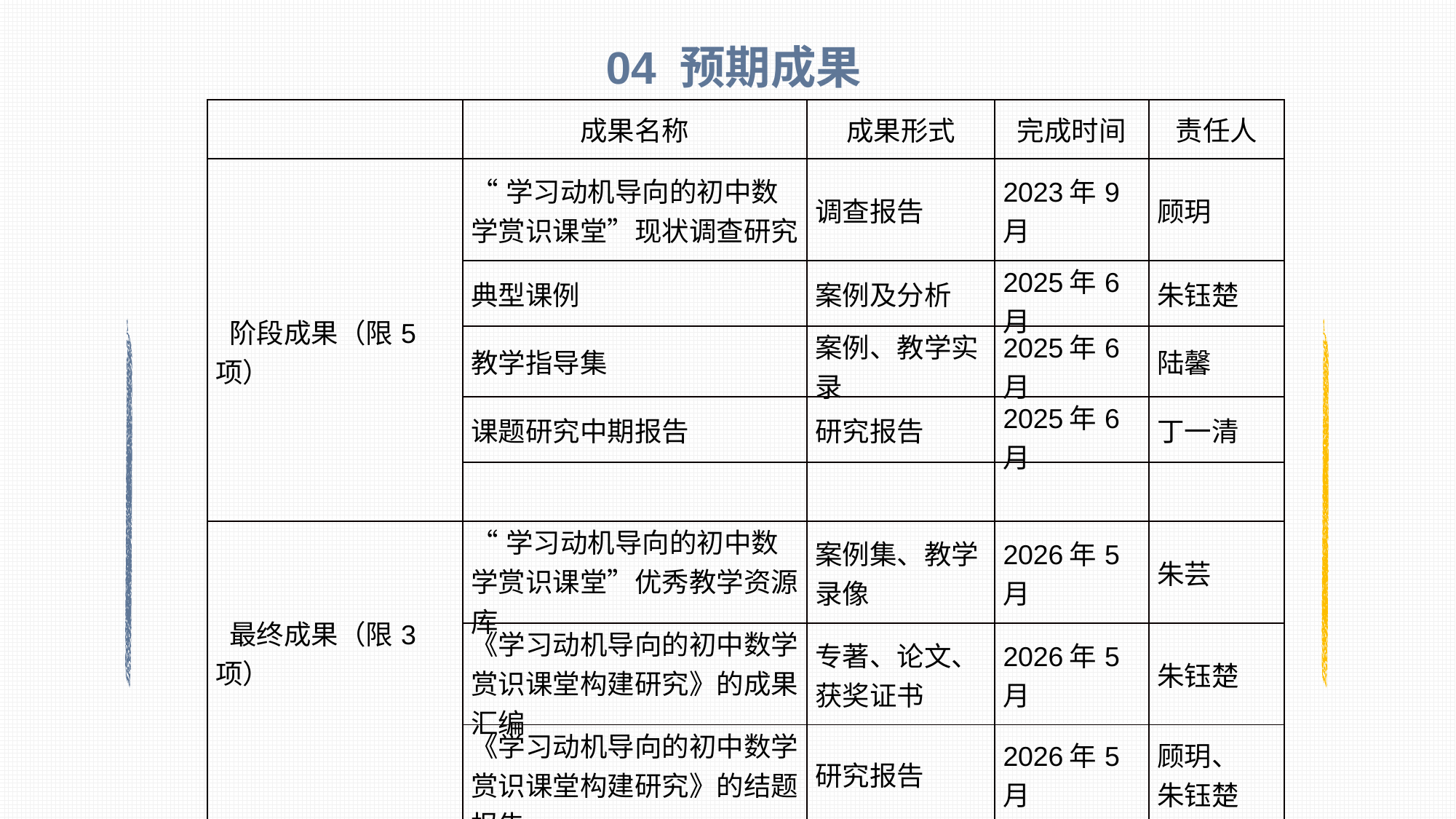

04 预期成果
|  | 成果名称 | 成果形式 | 完成时间 | 责任人 |
| --- | --- | --- | --- | --- |
| 阶段成果（限5项） | “学习动机导向的初中数学赏识课堂”现状调查研究 | 调查报告 | 2023年9月 | 顾玥 |
|  | 典型课例 | 案例及分析 | 2025年6月 | 朱钰楚 |
|  | 教学指导集 | 案例、教学实录 | 2025年6月 | 陆馨 |
|  | 课题研究中期报告 | 研究报告 | 2025年6月 | 丁一清 |
|  |  |  |  |  |
| 最终成果（限3项） | “学习动机导向的初中数学赏识课堂”优秀教学资源库 | 案例集、教学录像 | 2026年5月 | 朱芸 |
|  | 《学习动机导向的初中数学赏识课堂构建研究》的成果汇编 | 专著、论文、获奖证书 | 2026年5月 | 朱钰楚 |
|  | 《学习动机导向的初中数学赏识课堂构建研究》的结题报告 | 研究报告 | 2026年5月 | 顾玥、 朱钰楚 |